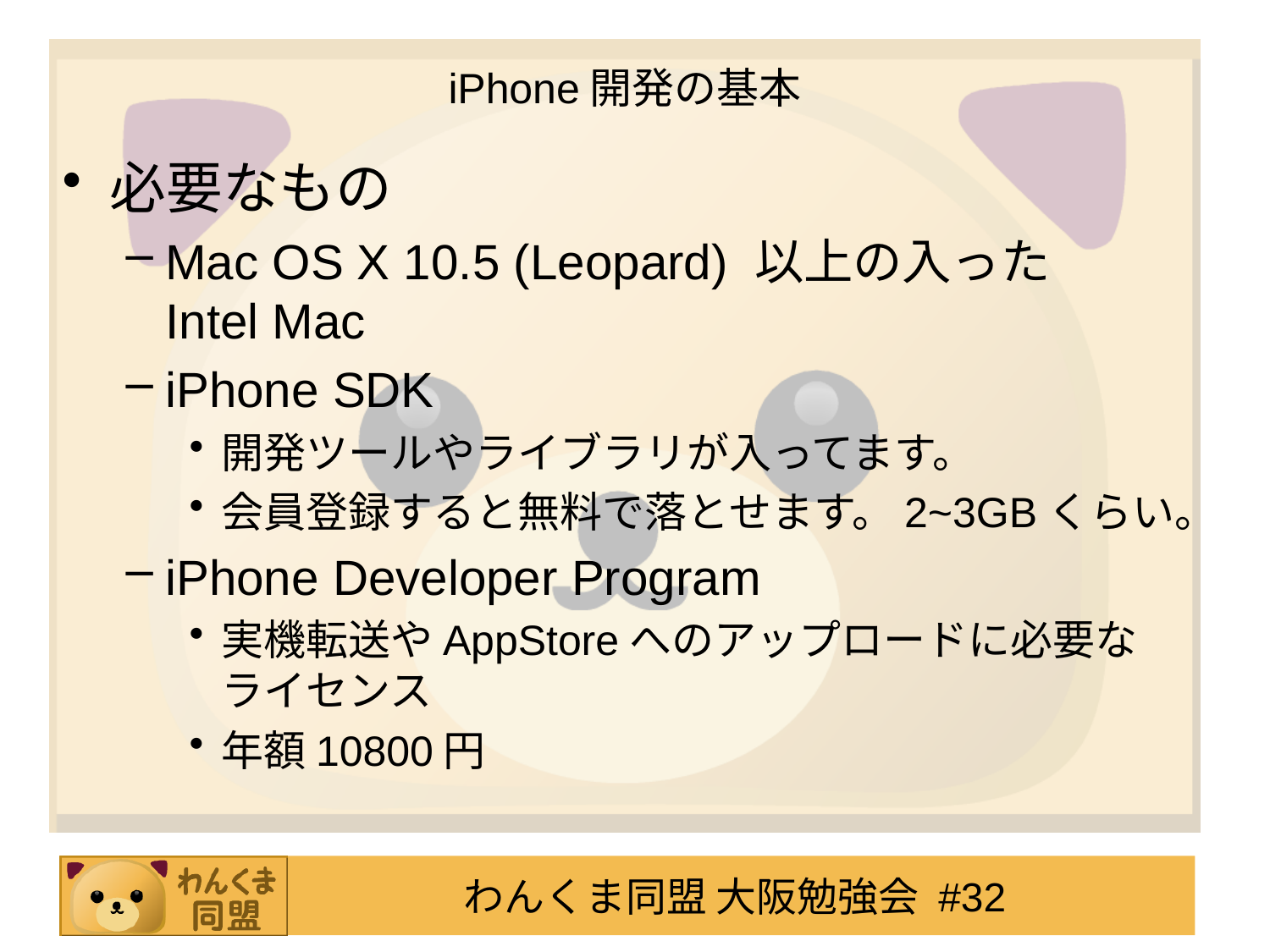

# iPhone開発の基本
必要なもの
Mac OS X 10.5 (Leopard) 以上の入った
Intel Mac
iPhone SDK
開発ツールやライブラリが入ってます。
会員登録すると無料で落とせます。2~3GBくらい。
iPhone Developer Program
実機転送やAppStoreへのアップロードに必要な
ライセンス
年額10800円